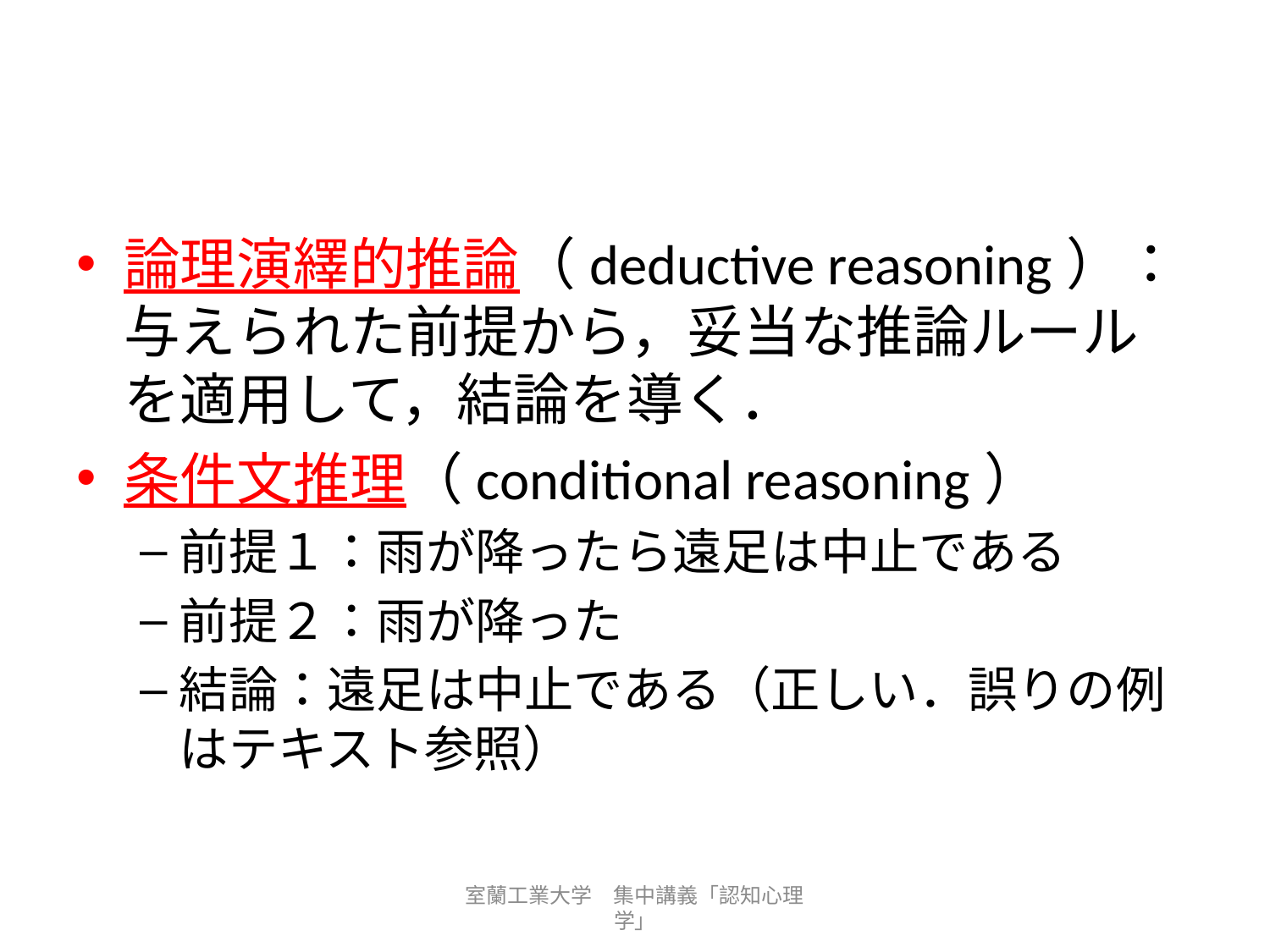

#
論理演繹的推論（deductive reasoning）：与えられた前提から，妥当な推論ルールを適用して，結論を導く．
条件文推理（conditional reasoning）
前提１：雨が降ったら遠足は中止である
前提２：雨が降った
結論：遠足は中止である（正しい．誤りの例はテキスト参照）
室蘭工業大学　集中講義「認知心理学」